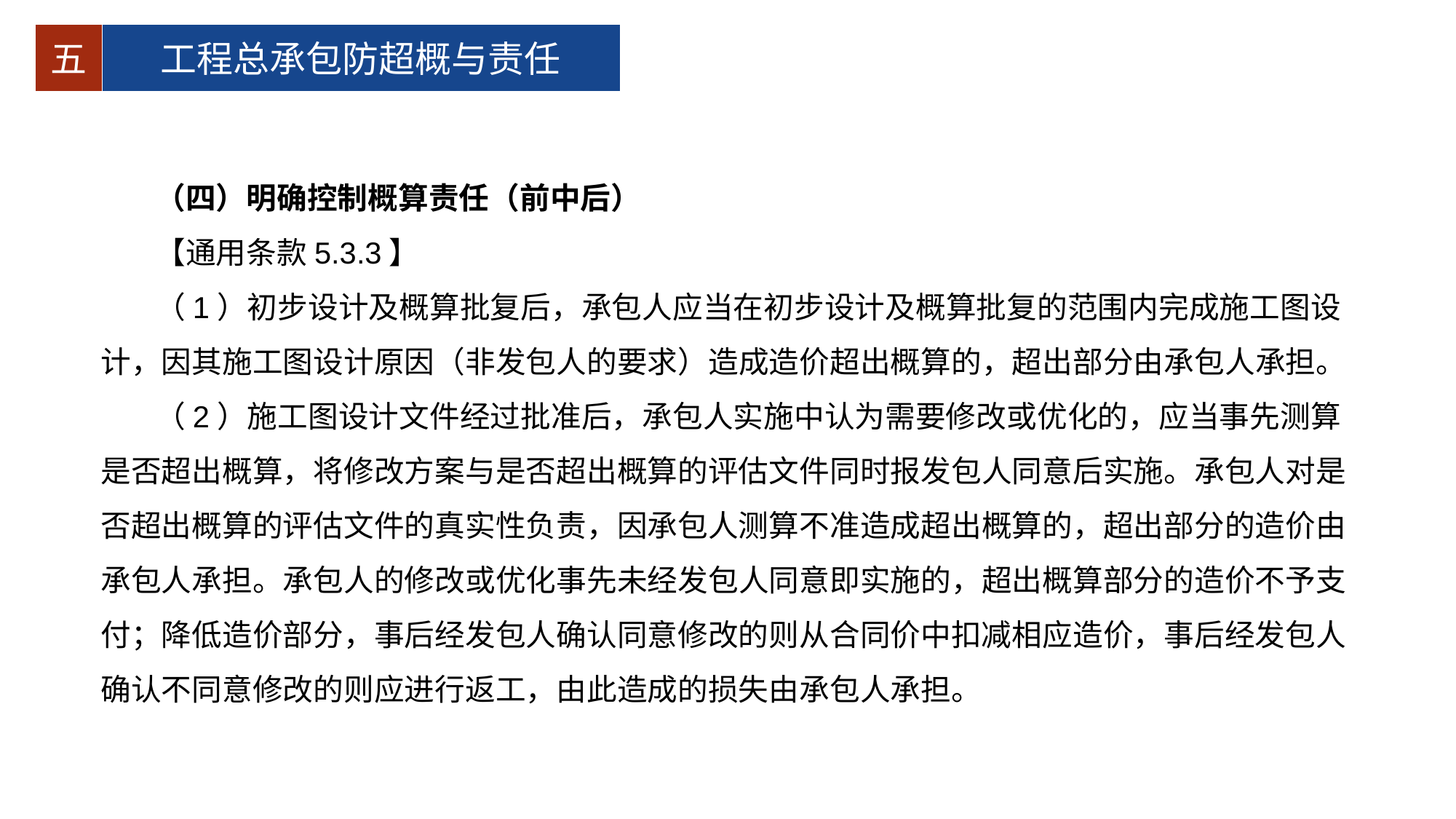

五
工程总承包防超概与责任
（四）明确控制概算责任（前中后）
【通用条款5.3.3】
（1）初步设计及概算批复后，承包人应当在初步设计及概算批复的范围内完成施工图设计，因其施工图设计原因（非发包人的要求）造成造价超出概算的，超出部分由承包人承担。
（2）施工图设计文件经过批准后，承包人实施中认为需要修改或优化的，应当事先测算是否超出概算，将修改方案与是否超出概算的评估文件同时报发包人同意后实施。承包人对是否超出概算的评估文件的真实性负责，因承包人测算不准造成超出概算的，超出部分的造价由承包人承担。承包人的修改或优化事先未经发包人同意即实施的，超出概算部分的造价不予支付；降低造价部分，事后经发包人确认同意修改的则从合同价中扣减相应造价，事后经发包人确认不同意修改的则应进行返工，由此造成的损失由承包人承担。